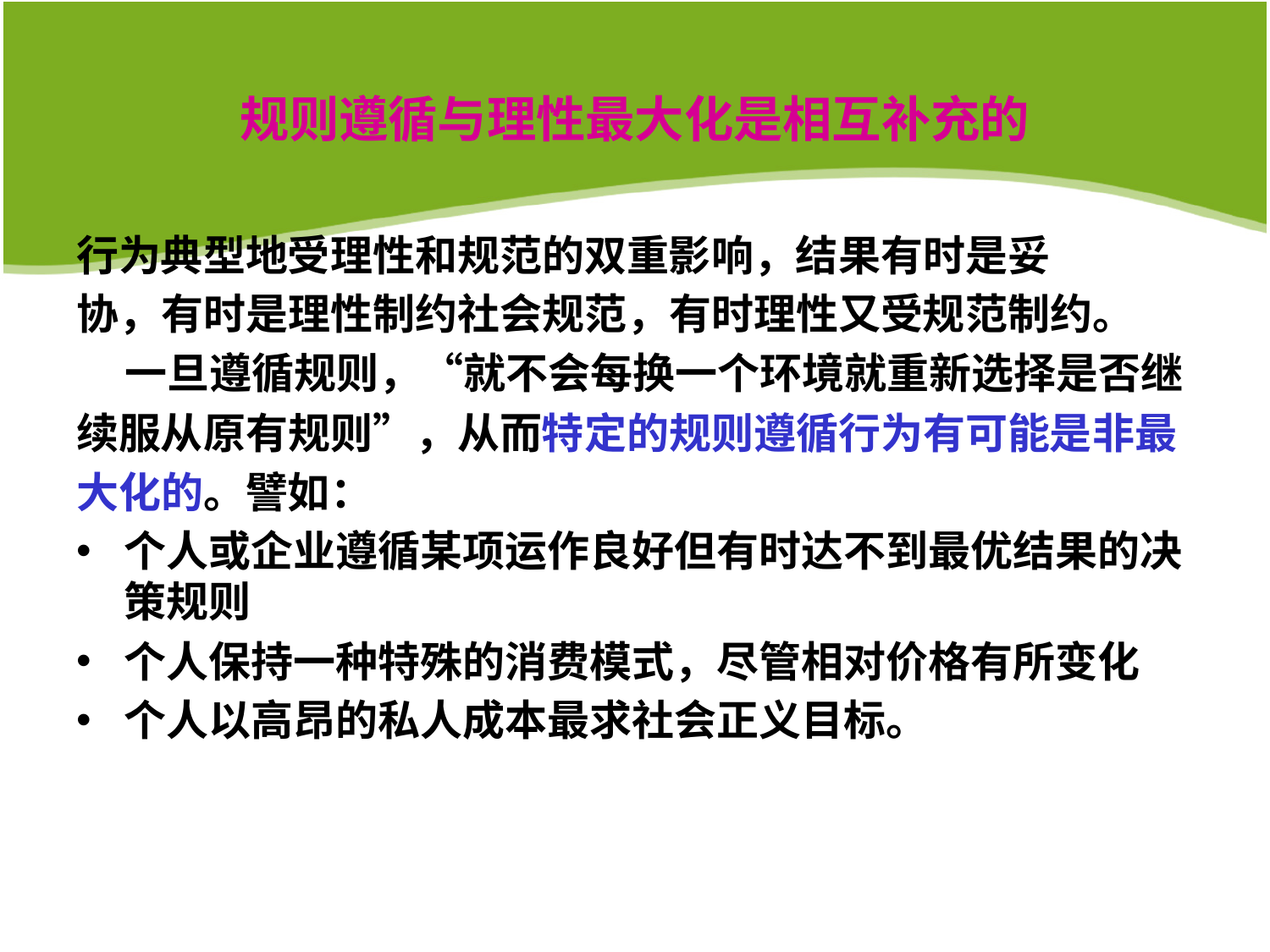

# 规则遵循与理性最大化是相互补充的
行为典型地受理性和规范的双重影响，结果有时是妥
协，有时是理性制约社会规范，有时理性又受规范制约。
    一旦遵循规则，“就不会每换一个环境就重新选择是否继
续服从原有规则”，从而特定的规则遵循行为有可能是非最
大化的。譬如：
个人或企业遵循某项运作良好但有时达不到最优结果的决策规则
个人保持一种特殊的消费模式，尽管相对价格有所变化
个人以高昂的私人成本最求社会正义目标。